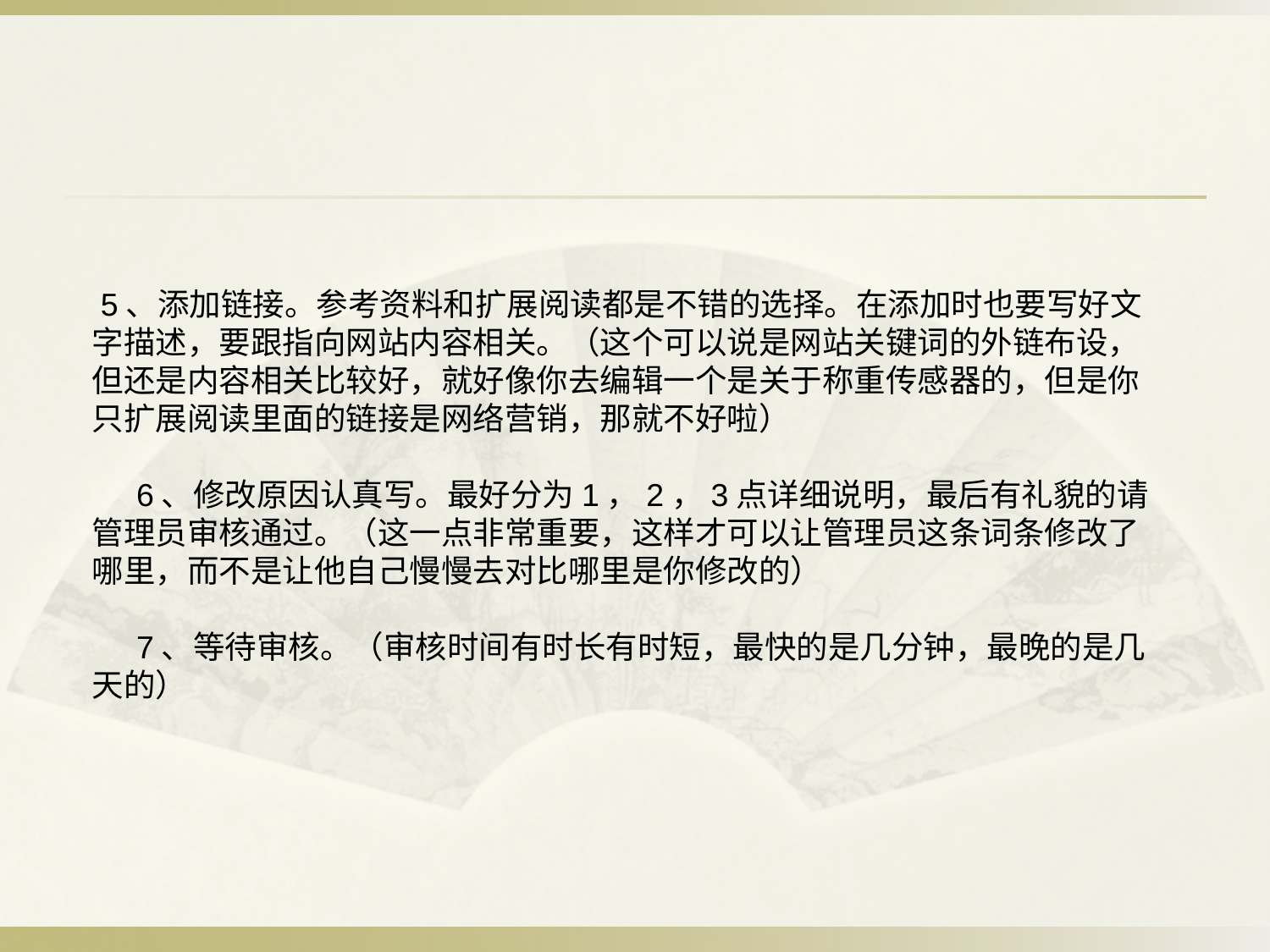

5、添加链接。参考资料和扩展阅读都是不错的选择。在添加时也要写好文字描述，要跟指向网站内容相关。（这个可以说是网站关键词的外链布设，但还是内容相关比较好，就好像你去编辑一个是关于称重传感器的，但是你只扩展阅读里面的链接是网络营销，那就不好啦）
     6、修改原因认真写。最好分为1，2，3点详细说明，最后有礼貌的请管理员审核通过。（这一点非常重要，这样才可以让管理员这条词条修改了哪里，而不是让他自己慢慢去对比哪里是你修改的）
     7、等待审核。（审核时间有时长有时短，最快的是几分钟，最晚的是几天的）